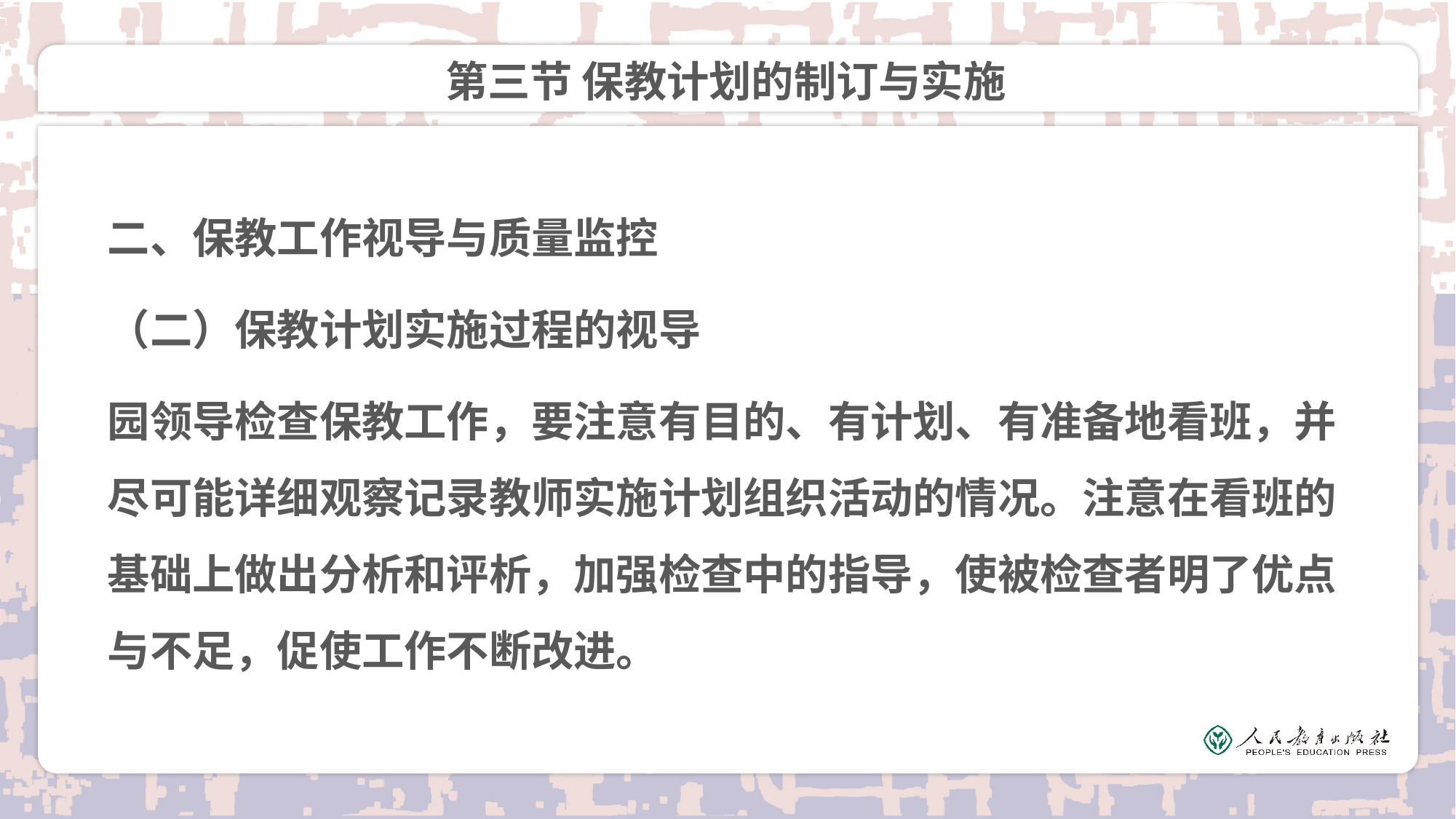

# 第三节 保教计划的制订与实施
二、保教工作视导与质量监控
（二）保教计划实施过程的视导
园领导检查保教工作，要注意有目的、有计划、有准备地看班，并尽可能详细观察记录教师实施计划组织活动的情况。注意在看班的基础上做出分析和评析，加强检查中的指导，使被检查者明了优点与不足，促使工作不断改进。